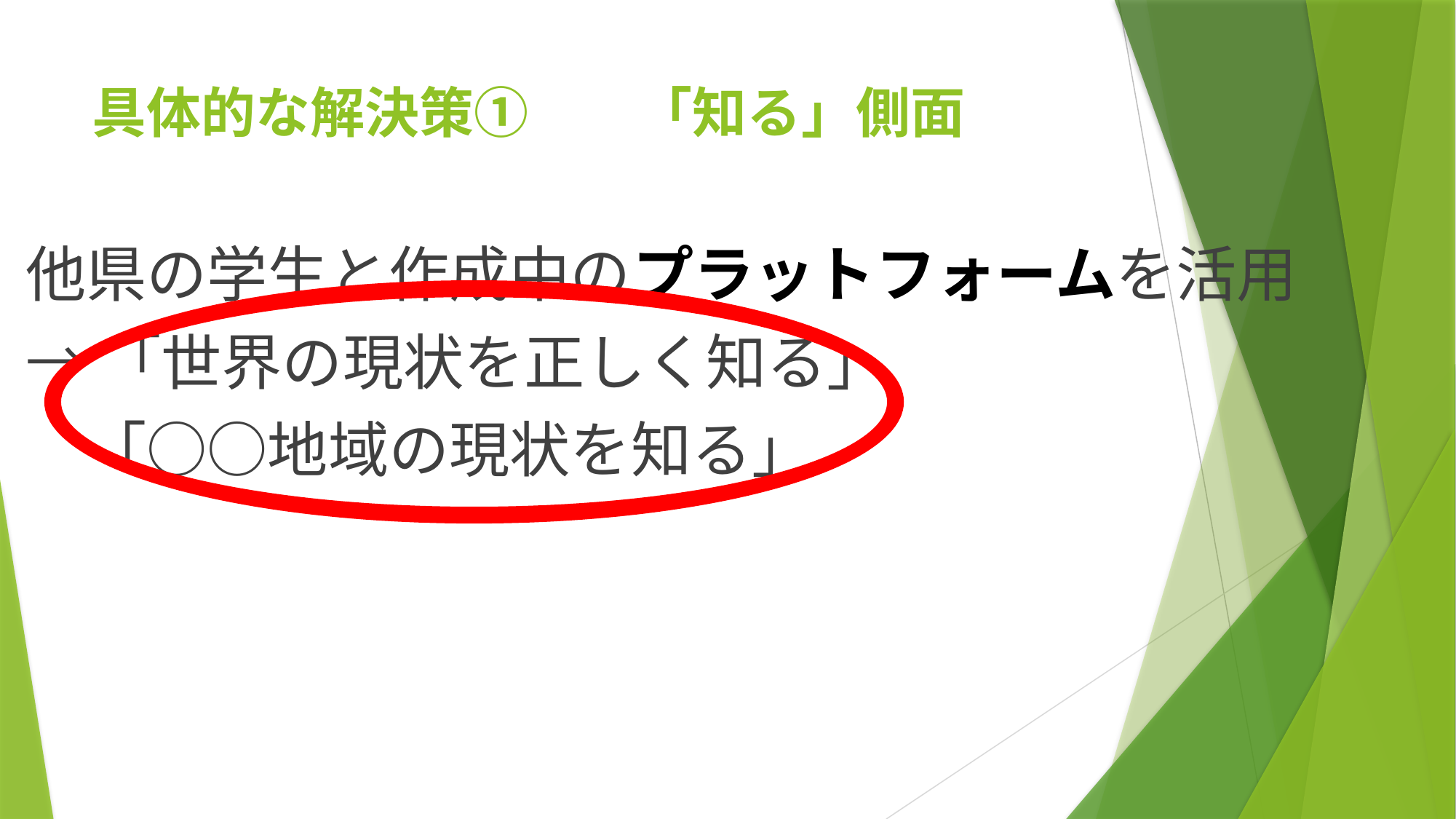

# 具体的な解決策①　　「知る」側面
他県の学生と作成中の　　　　　　　　を活用
→「世界の現状を正しく知る」
　「○○地域の現状を知る」

プラットフォーム